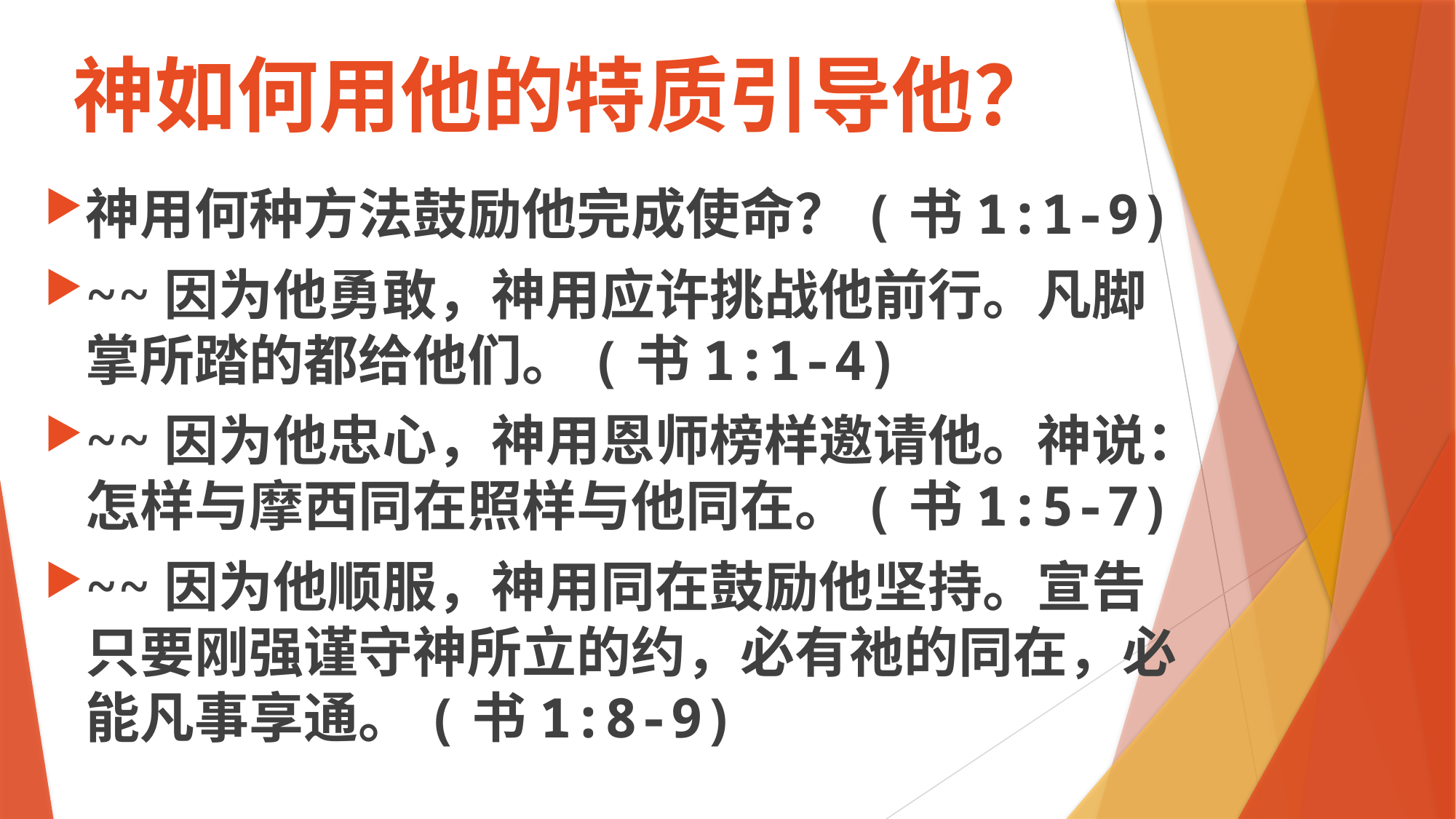

# 神如何用他的特质引导他？
神用何种方法鼓励他完成使命？(书1:1-9)
~~因为他勇敢，神用应许挑战他前行。凡脚掌所踏的都给他们。(书1:1-4)
~~因为他忠心，神用恩师榜样邀请他。神说：怎样与摩西同在照样与他同在。(书1:5-7)
~~因为他顺服，神用同在鼓励他坚持。宣告只要刚强谨守神所立的约，必有祂的同在，必能凡事享通。(书1:8-9)